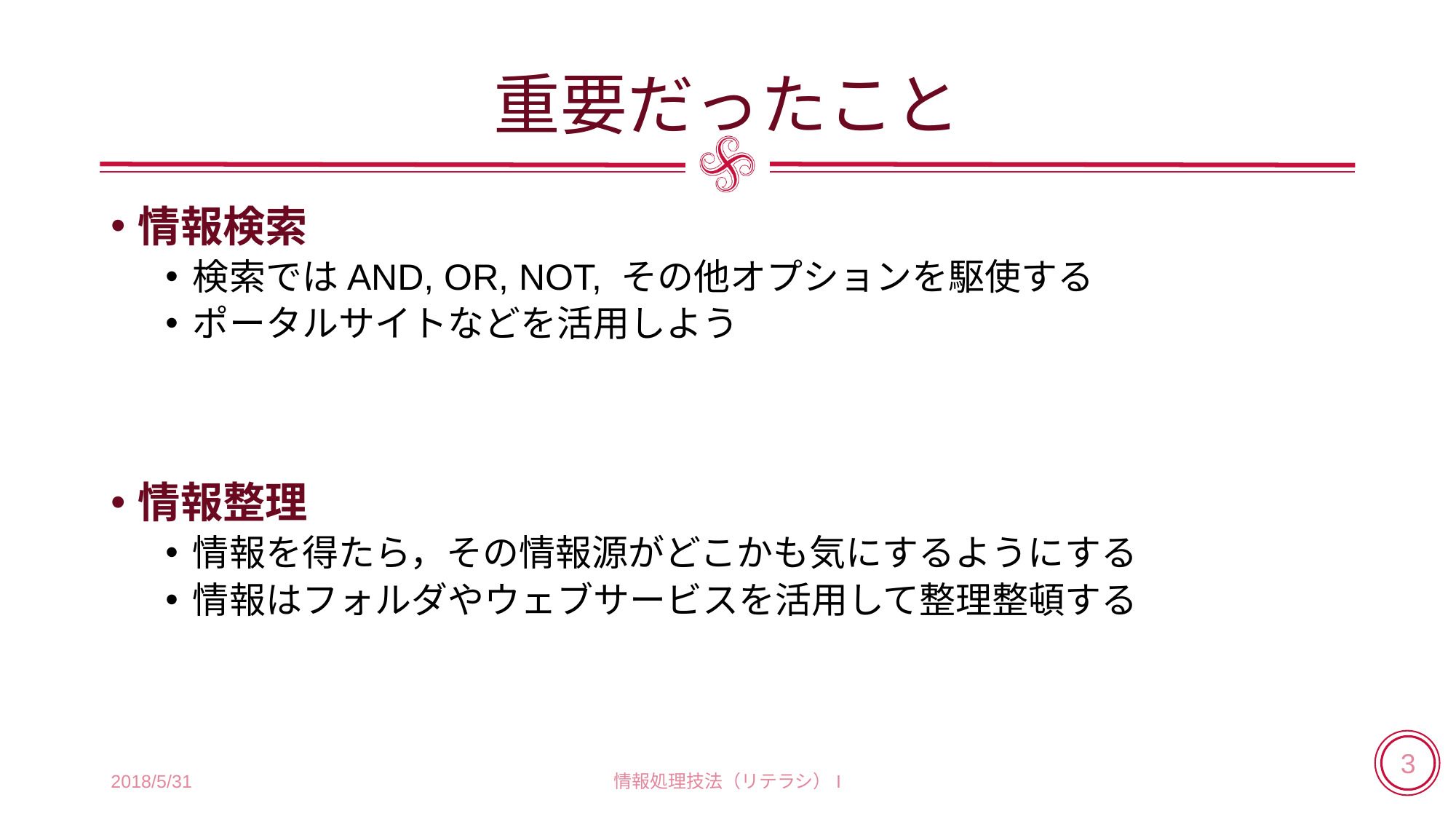

# 重要だったこと
情報検索
検索ではAND, OR, NOT, その他オプションを駆使する
ポータルサイトなどを活用しよう

情報整理
情報を得たら，その情報源がどこかも気にするようにする
情報はフォルダやウェブサービスを活用して整理整頓する
2018/5/31
情報処理技法（リテラシ）I